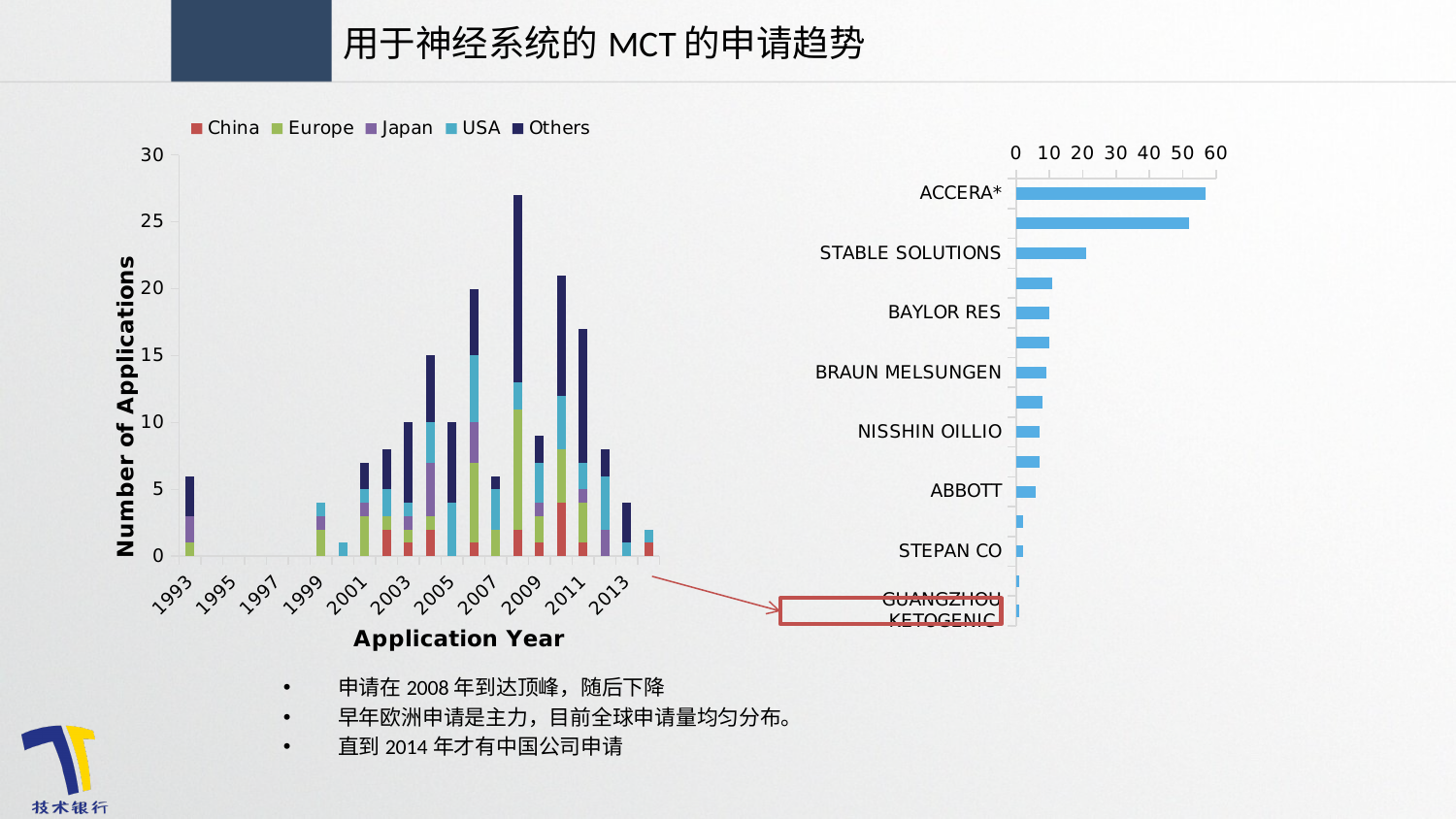

用于神经系统的MCT的申请趋势

### Chart

| Category | China | Europe | Japan | USA | Others |
|---|---|---|---|---|---|
| 1993 | None | 1.0 | 2.0 | None | 3.0 |
| 1994 | None | None | None | None | None |
| 1995 | None | None | None | None | None |
| 1996 | None | None | None | None | None |
| 1997 | None | None | None | None | None |
| 1998 | None | None | None | None | None |
| 1999 | None | 2.0 | 1.0 | 1.0 | None |
| 2000 | None | None | None | 1.0 | None |
| 2001 | None | 3.0 | 1.0 | 1.0 | 2.0 |
| 2002 | 2.0 | 1.0 | None | 2.0 | 3.0 |
| 2003 | 1.0 | 1.0 | 1.0 | 1.0 | 6.0 |
| 2004 | 2.0 | 1.0 | 4.0 | 3.0 | 5.0 |
| 2005 | None | None | None | 4.0 | 6.0 |
| 2006 | 1.0 | 6.0 | 3.0 | 5.0 | 5.0 |
| 2007 | None | 2.0 | None | 3.0 | 1.0 |
| 2008 | 2.0 | 9.0 | None | 2.0 | 14.0 |
| 2009 | 1.0 | 2.0 | 1.0 | 3.0 | 2.0 |
| 2010 | 4.0 | 4.0 | None | 4.0 | 9.0 |
| 2011 | 1.0 | 3.0 | 1.0 | 2.0 | 10.0 |
| 2012 | None | None | 2.0 | 4.0 | 2.0 |
| 2013 | None | None | None | 1.0 | 3.0 |
| 2014 | 1.0 | None | None | 1.0 | None |

### Chart

| Category |  |
|---|---|
| ACCERA* | 57.0 |
| SUNTORY | 52.0 |
| STABLE SOLUTIONS | 21.0 |
| EISAI | 11.0 |
| BAYLOR RES | 10.0 |
| NESTLE | 10.0 |
| BRAUN MELSUNGEN | 9.0 |
| PERQUE | 8.0 |
| NISSHIN OILLIO | 7.0 |
| TDELTAS | 7.0 |
| ABBOTT | 6.0 |
| MITSUBISHI PHARMA | 2.0 |
| STEPAN CO | 2.0 |
| UNIV OKAYAMA | 1.0 |
| GUANGZHOU KETOGENIC | 1.0 |
申请在2008年到达顶峰，随后下降
早年欧洲申请是主力，目前全球申请量均匀分布。
直到2014年才有中国公司申请